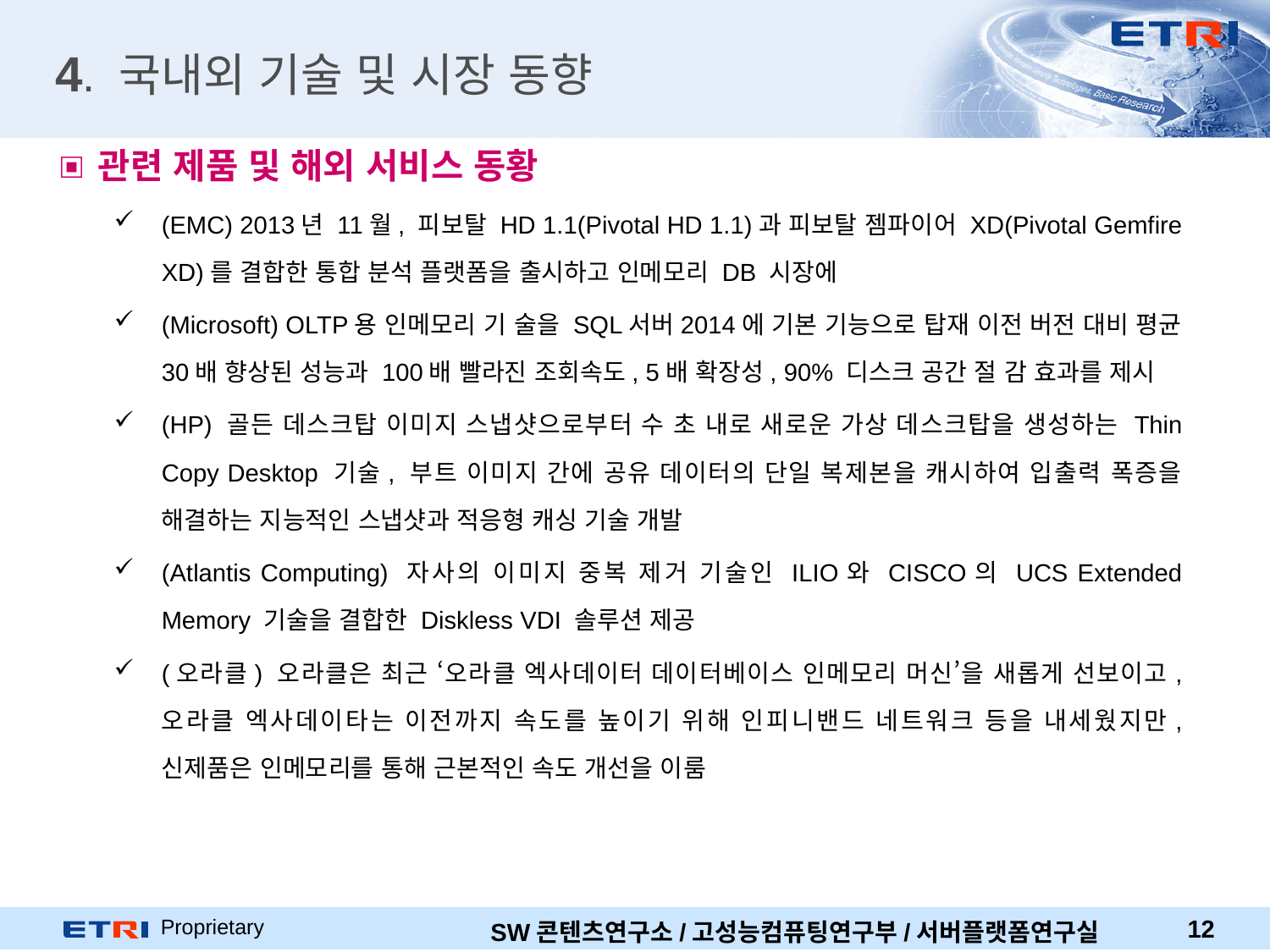

# 4. 국내외 기술 및 시장 동향
관련 제품 및 해외 서비스 동황
(EMC) 2013년 11월, 피보탈 HD 1.1(Pivotal HD 1.1)과 피보탈 젬파이어 XD(Pivotal Gemfire XD)를 결합한 통합 분석 플랫폼을 출시하고 인메모리 DB 시장에
(Microsoft) OLTP용 인메모리 기 술을 SQL서버2014에 기본 기능으로 탑재 이전 버전 대비 평균 30배 향상된 성능과 100배 빨라진 조회속도, 5배 확장성, 90% 디스크 공간 절 감 효과를 제시
(HP) 골든 데스크탑 이미지 스냅샷으로부터 수 초 내로 새로운 가상 데스크탑을 생성하는 Thin Copy Desktop 기술, 부트 이미지 간에 공유 데이터의 단일 복제본을 캐시하여 입출력 폭증을 해결하는 지능적인 스냅샷과 적응형 캐싱 기술 개발
(Atlantis Computing) 자사의 이미지 중복 제거 기술인 ILIO와 CISCO의 UCS Extended Memory 기술을 결합한 Diskless VDI 솔루션 제공
(오라클) 오라클은 최근 ‘오라클 엑사데이터 데이터베이스 인메모리 머신’을 새롭게 선보이고, 오라클 엑사데이타는 이전까지 속도를 높이기 위해 인피니밴드 네트워크 등을 내세웠지만, 신제품은 인메모리를 통해 근본적인 속도 개선을 이룸
12